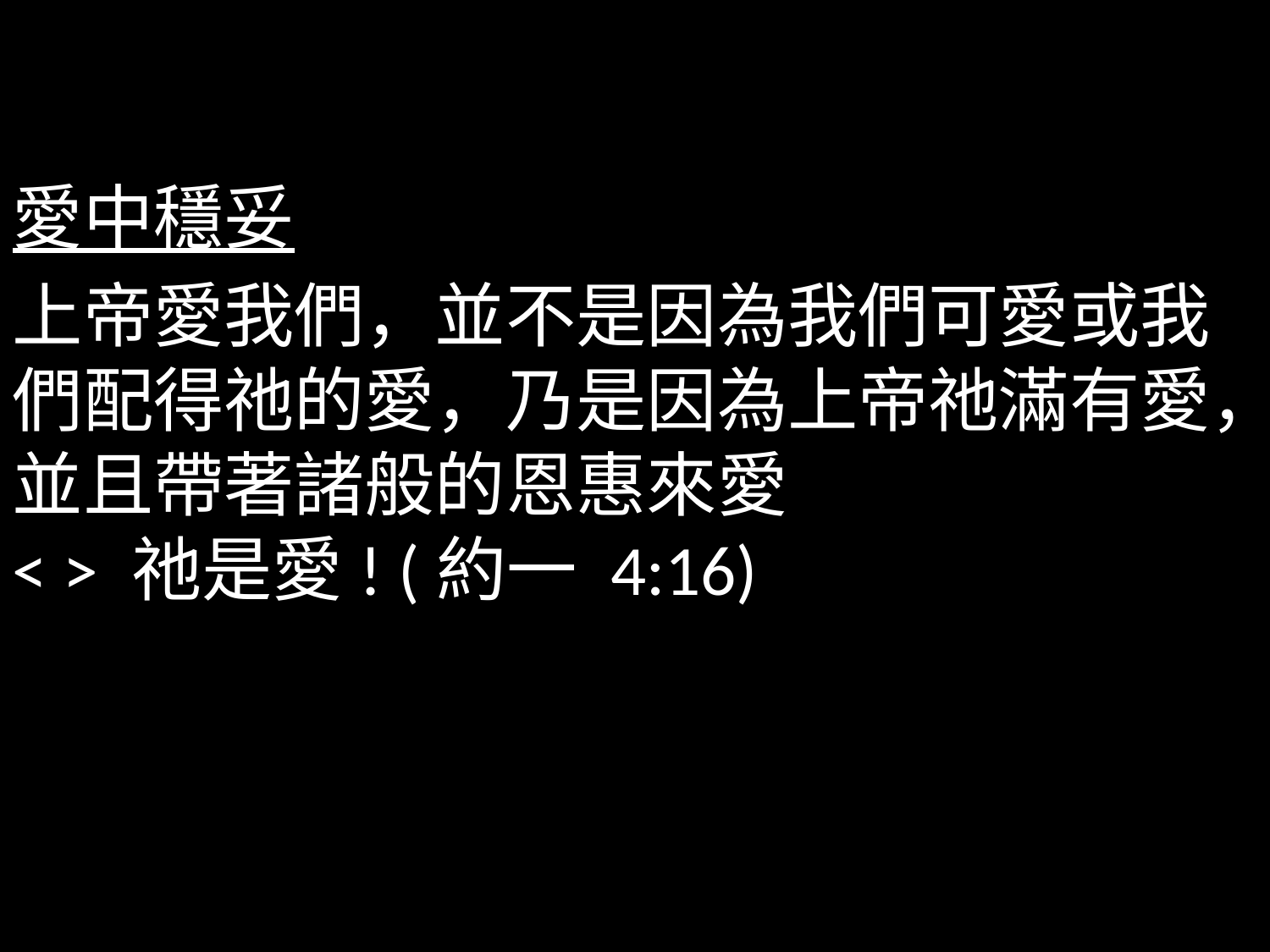

愛中穩妥
上帝愛我們，並不是因為我們可愛或我們配得祂的愛，乃是因為上帝祂滿有愛，並且帶著諸般的恩惠來愛
< > 祂是愛! (約一 4:16)